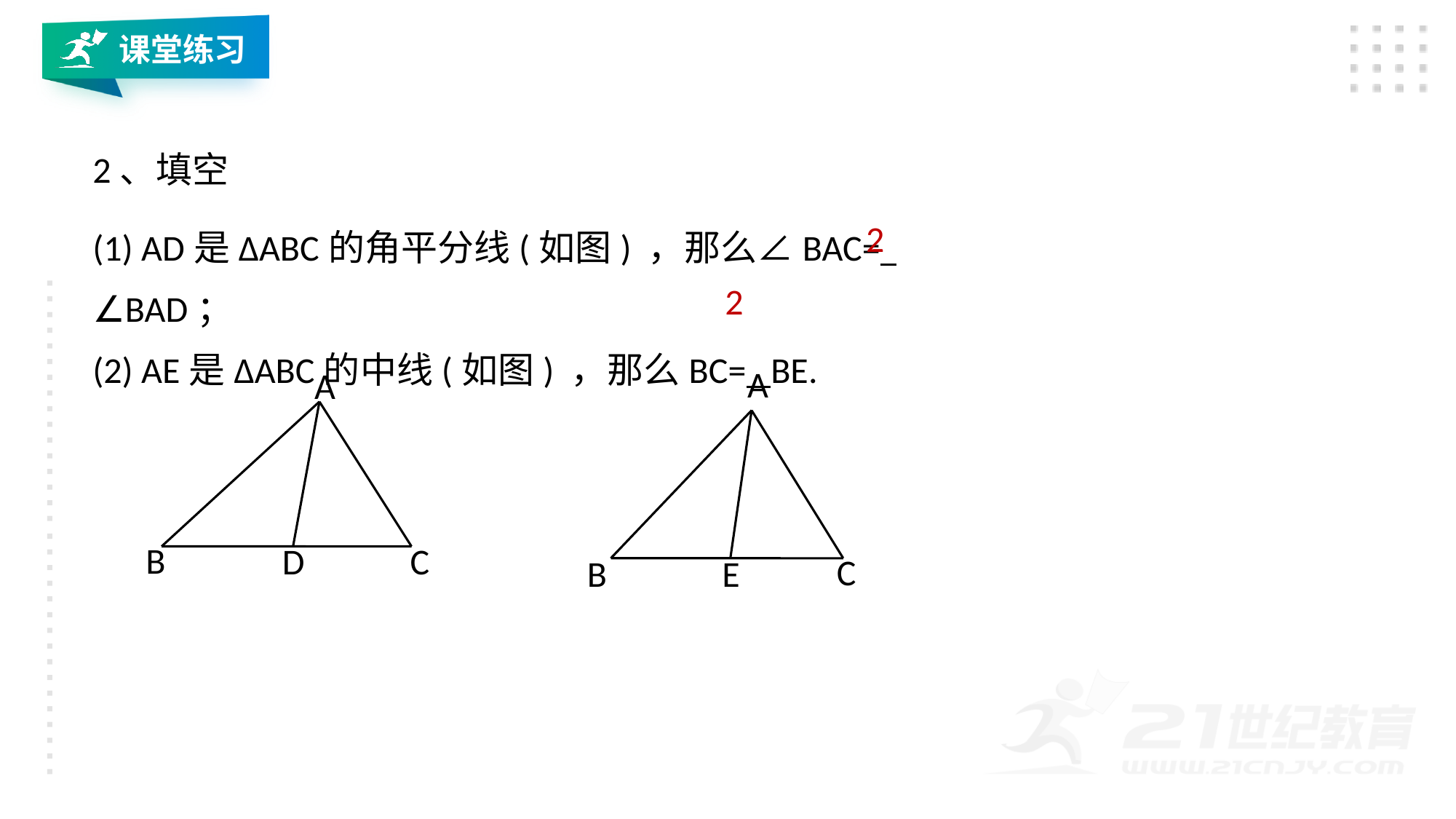

课堂练习
2、填空
(1) AD是ΔABC的角平分线(如图) ，那么∠BAC=   ∠BAD；
(2) AE是ΔABC的中线(如图) ，那么BC=   BE.
2
2
A

C
B
E

A

B
D

C